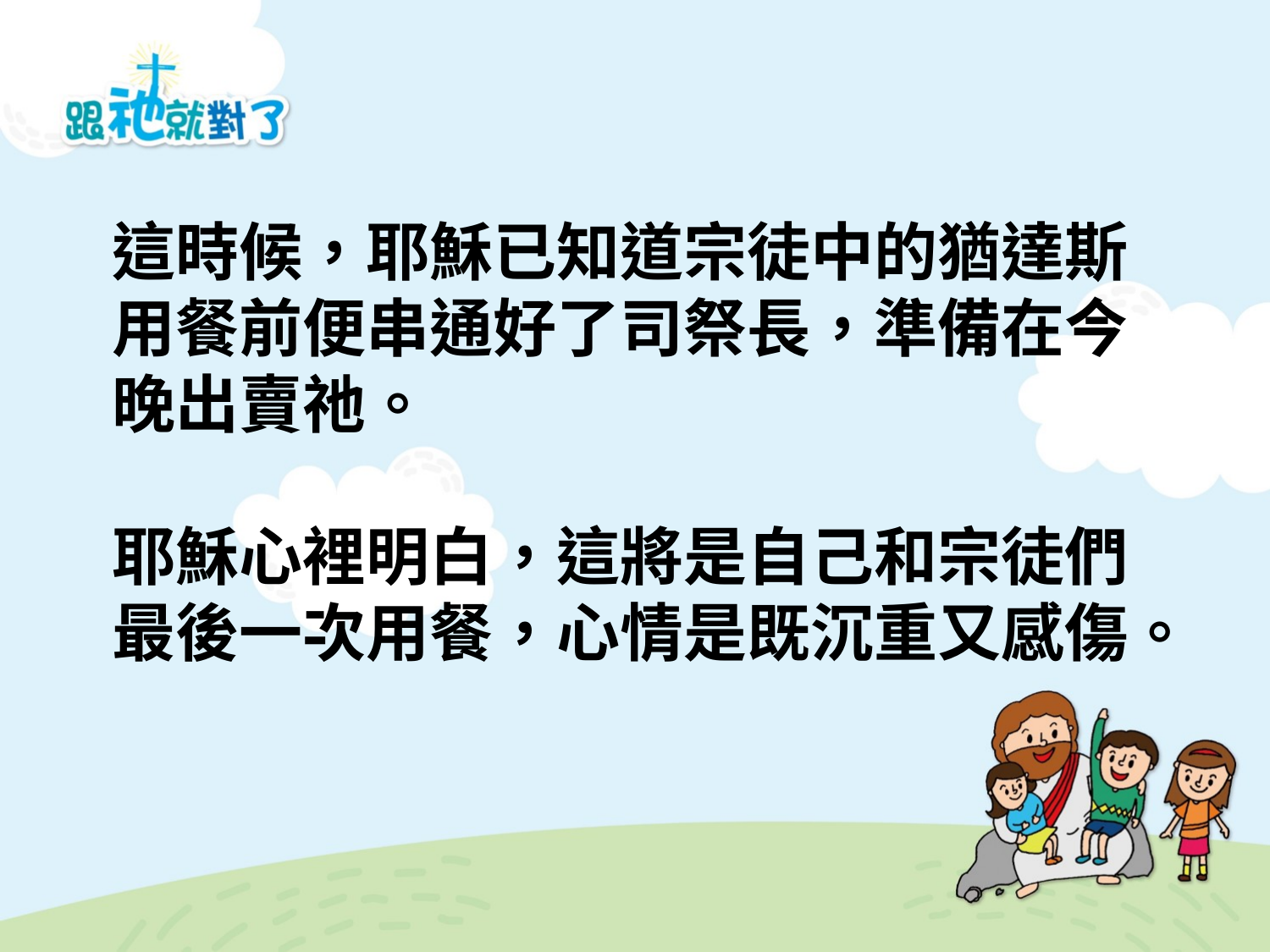

這時候，耶穌已知道宗徒中的猶達斯用餐前便串通好了司祭長，準備在今晚出賣祂。

耶穌心裡明白，這將是自己和宗徒們最後一次用餐，心情是既沉重又感傷。